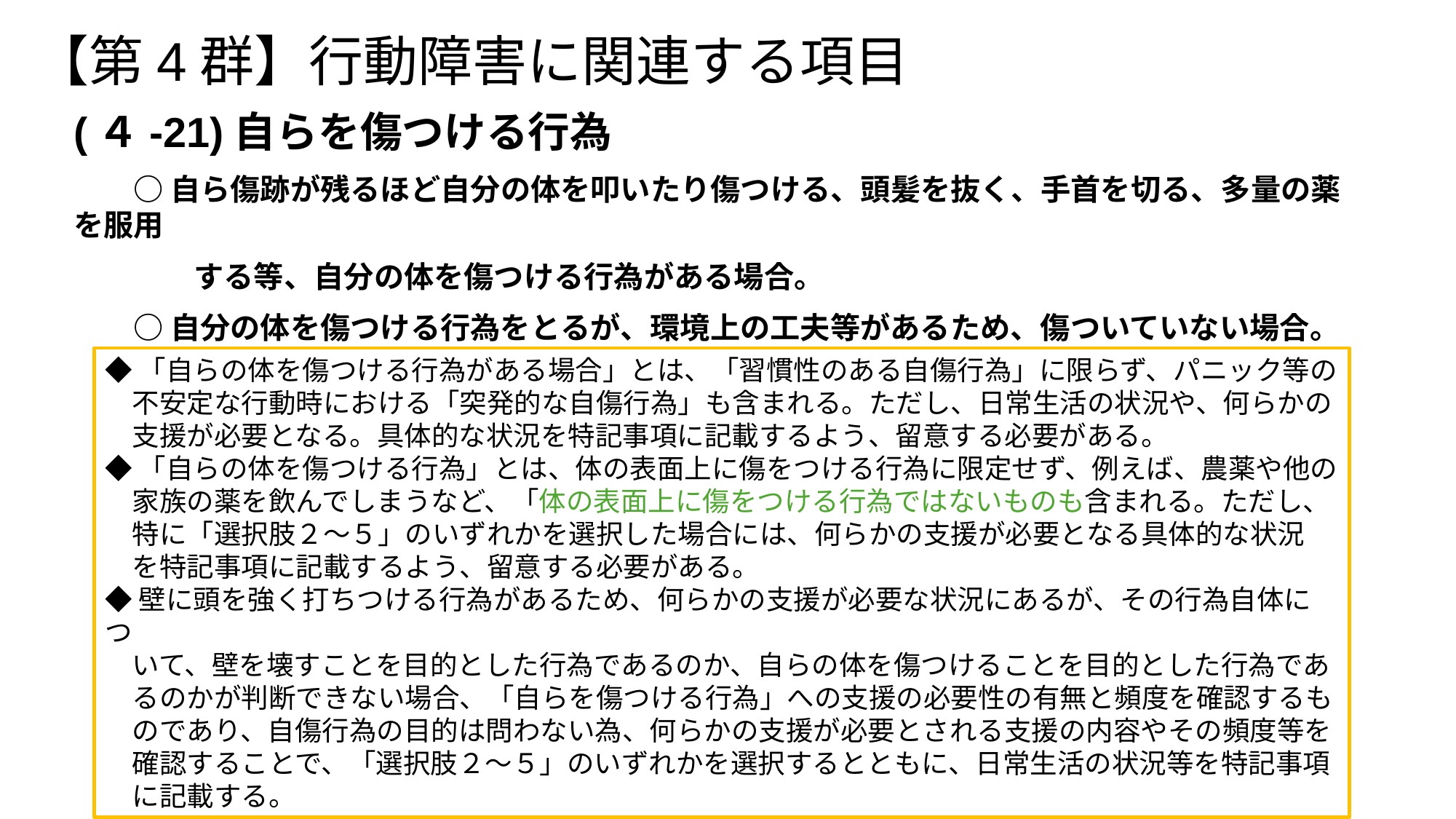

# 【第4群】行動障害に関連する項目
(４-21)自らを傷つける行為
　　○ 自ら傷跡が残るほど自分の体を叩いたり傷つける、頭髪を抜く、手首を切る、多量の薬を服用
　　　　する等、自分の体を傷つける行為がある場合。
　　○ 自分の体を傷つける行為をとるが、環境上の工夫等があるため、傷ついていない場合。
◆「自らの体を傷つける行為がある場合」とは、「習慣性のある自傷行為」に限らず、パニック等の
　不安定な行動時における「突発的な自傷行為」も含まれる。ただし、日常生活の状況や、何らかの
　支援が必要となる。具体的な状況を特記事項に記載するよう、留意する必要がある。
◆「自らの体を傷つける行為」とは、体の表面上に傷をつける行為に限定せず、例えば、農薬や他の
　家族の薬を飲んでしまうなど、「体の表面上に傷をつける行為ではないものも含まれる。ただし、
　特に「選択肢２～５」のいずれかを選択した場合には、何らかの支援が必要となる具体的な状況
　を特記事項に記載するよう、留意する必要がある。
◆壁に頭を強く打ちつける行為があるため、何らかの支援が必要な状況にあるが、その行為自体につ
　いて、壁を壊すことを目的とした行為であるのか、自らの体を傷つけることを目的とした行為であ
　るのかが判断できない場合、「自らを傷つける行為」への支援の必要性の有無と頻度を確認するも
　のであり、自傷行為の目的は問わない為、何らかの支援が必要とされる支援の内容やその頻度等を
　確認することで、「選択肢２～５」のいずれかを選択するとともに、日常生活の状況等を特記事項
　に記載する。